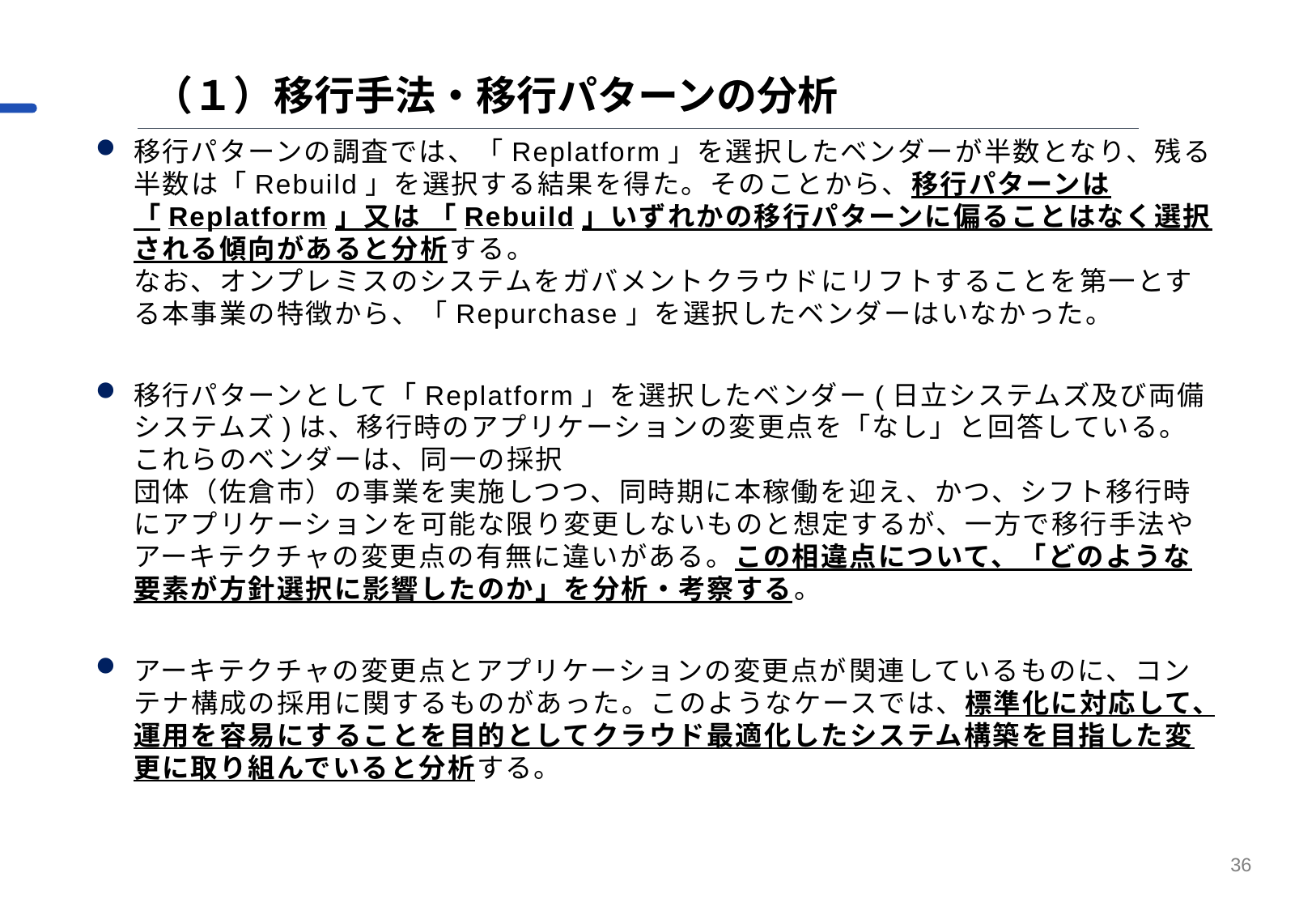

（１）移行手法・移行パターンの分析
移行パターンの調査では、「Replatform」を選択したベンダーが半数となり、残る半数は「Rebuild」を選択する結果を得た。そのことから、移行パターンは「Replatform」又は 「Rebuild」いずれかの移行パターンに偏ることはなく選択される傾向があると分析する。
なお、オンプレミスのシステムをガバメントクラウドにリフトすることを第一とする本事業の特徴から、「Repurchase」を選択したベンダーはいなかった。

移行パターンとして「Replatform」を選択したベンダー(日立システムズ及び両備システムズ)は、移行時のアプリケーションの変更点を「なし」と回答している。これらのベンダーは、同一の採択
団体（佐倉市）の事業を実施しつつ、同時期に本稼働を迎え、かつ、シフト移行時にアプリケーションを可能な限り変更しないものと想定するが、一方で移行手法やアーキテクチャの変更点の有無に違いがある。この相違点について、「どのような要素が方針選択に影響したのか」を分析・考察する。

アーキテクチャの変更点とアプリケーションの変更点が関連しているものに、コンテナ構成の採用に関するものがあった。このようなケースでは、標準化に対応して、運用を容易にすることを目的としてクラウド最適化したシステム構築を目指した変更に取り組んでいると分析する。

36